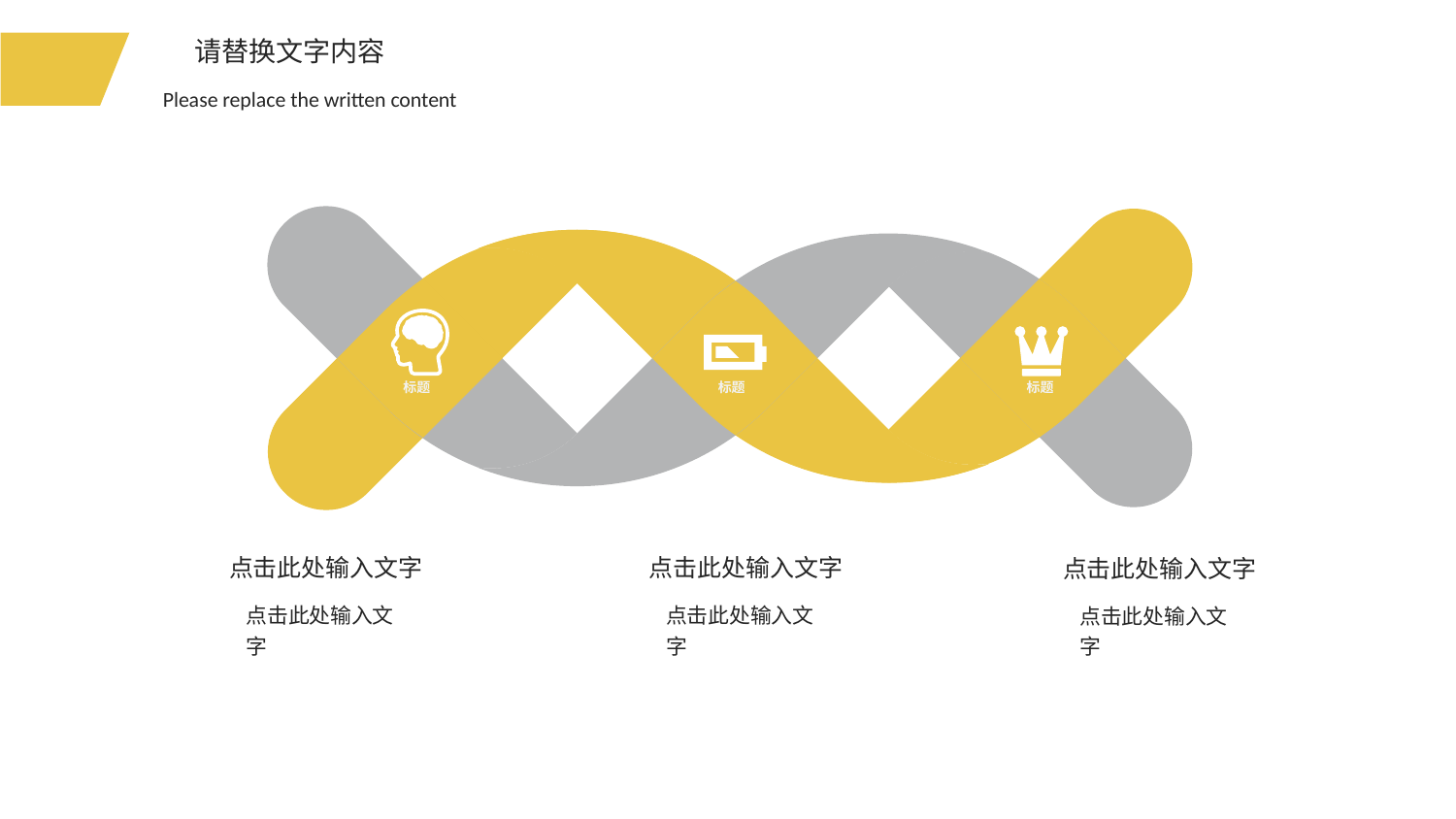

请替换文字内容

Please replace the written content

标题
标题
标题

点击此处输入文字
点击此处输入文字
点击此处输入文字
点击此处输入文字
点击此处输入文字
点击此处输入文字